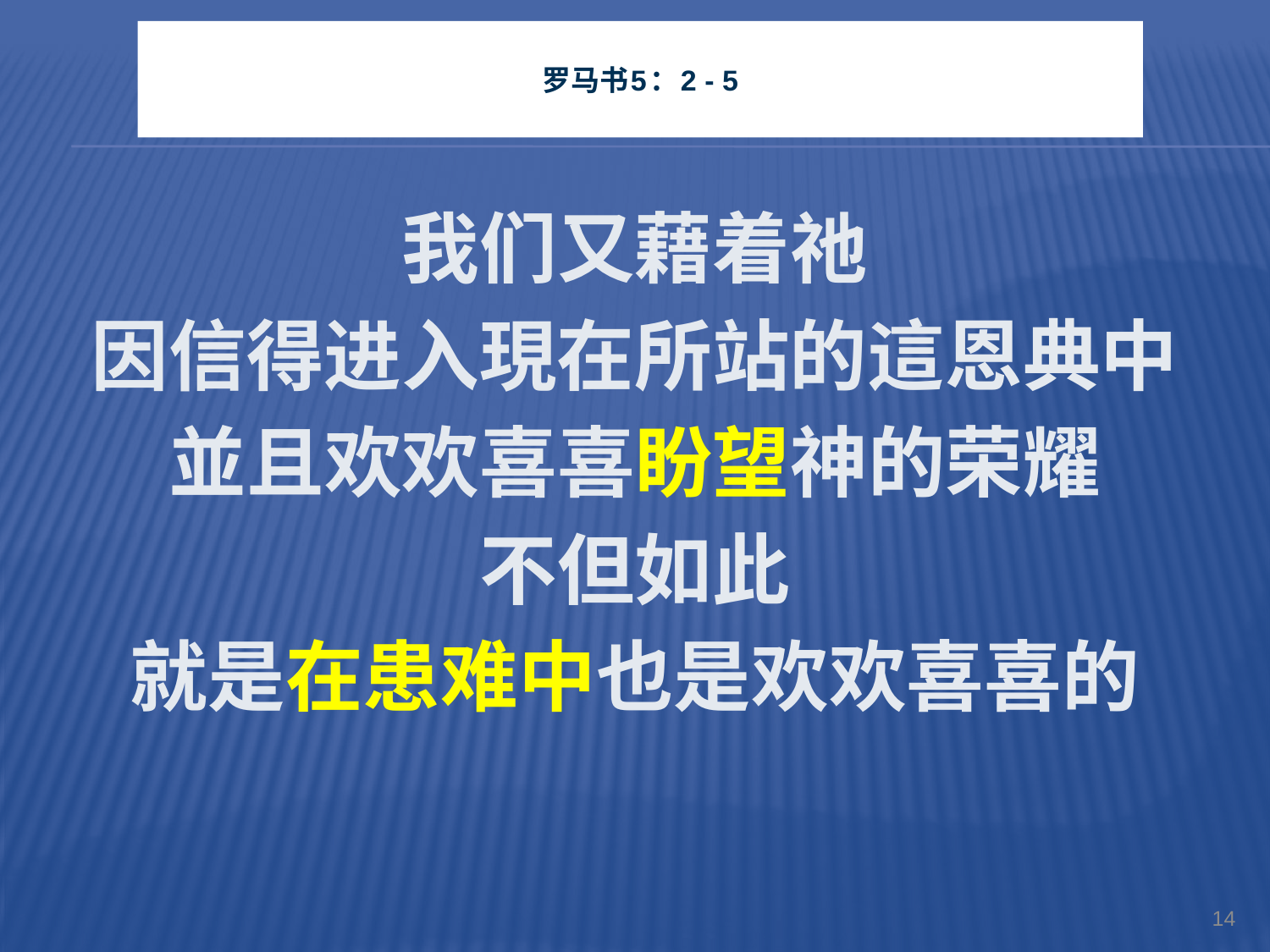

# 罗马书5：2 - 5
我们又藉着祂
因信得进入現在所站的這恩典中
並且欢欢喜喜盼望神的荣耀
不但如此
就是在患难中也是欢欢喜喜的
14